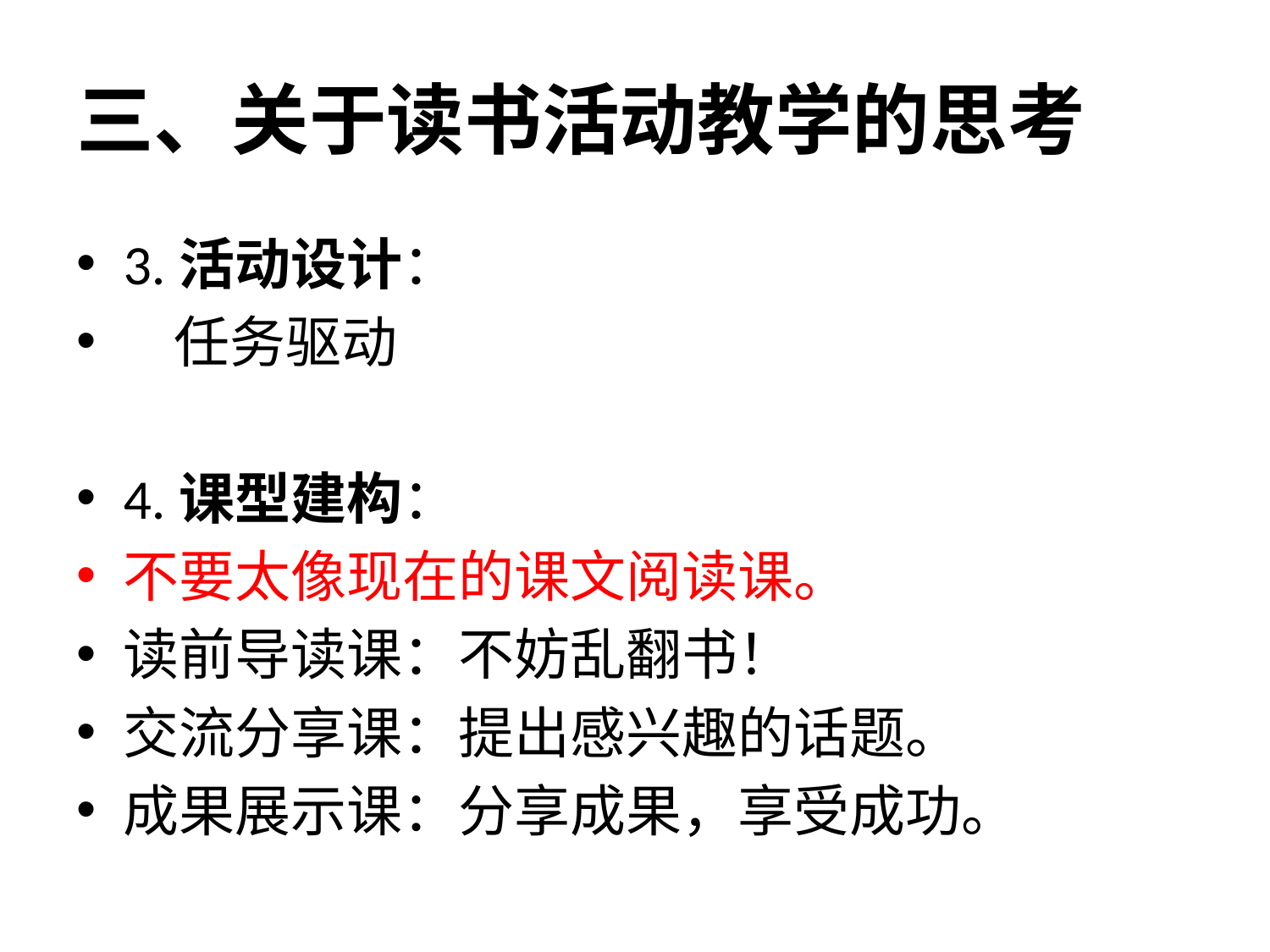

# 三、关于读书活动教学的思考
3.活动设计：
   任务驱动

4.课型建构：
不要太像现在的课文阅读课。
读前导读课：不妨乱翻书！
交流分享课：提出感兴趣的话题。
成果展示课：分享成果，享受成功。